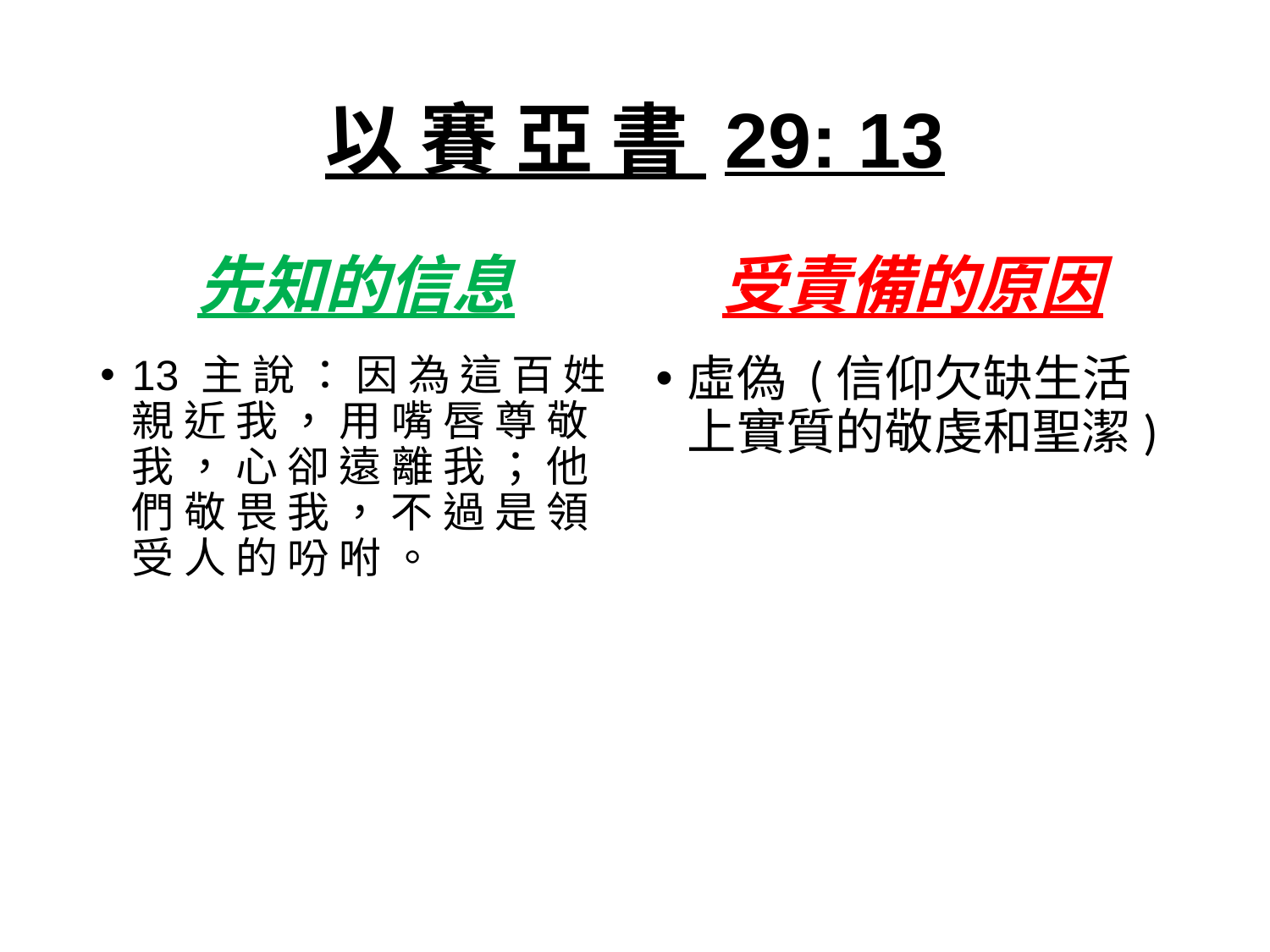

# 以 賽 亞 書 29: 13
先知的信息
受責備的原因
13 主 說 ： 因 為 這 百 姓 親 近 我 ， 用 嘴 唇 尊 敬 我 ， 心 卻 遠 離 我 ； 他 們 敬 畏 我 ， 不 過 是 領 受 人 的 吩 咐 。
虛偽 (信仰欠缺生活上實質的敬虔和聖潔)